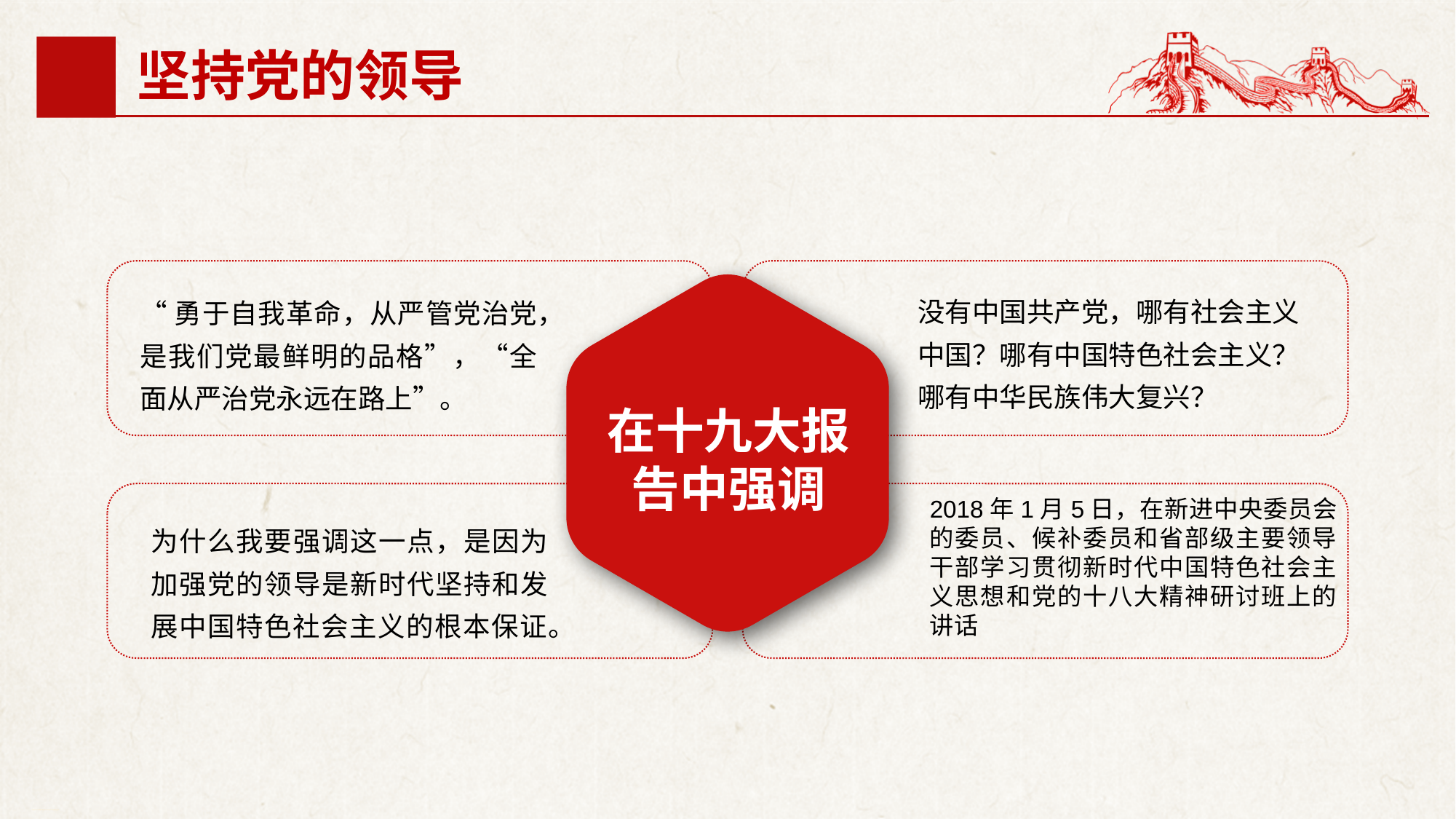

坚持党的领导

没有中国共产党，哪有社会主义中国？哪有中国特色社会主义？哪有中华民族伟大复兴？
“勇于自我革命，从严管党治党，是我们党最鲜明的品格”，“全面从严治党永远在路上”。
在十九大报告中强调

2018年1月5日，在新进中央委员会的委员、候补委员和省部级主要领导干部学习贯彻新时代中国特色社会主义思想和党的十八大精神研讨班上的讲话
为什么我要强调这一点，是因为加强党的领导是新时代坚持和发展中国特色社会主义的根本保证。
行业PPT模板http://www.1ppt.com/hangye/